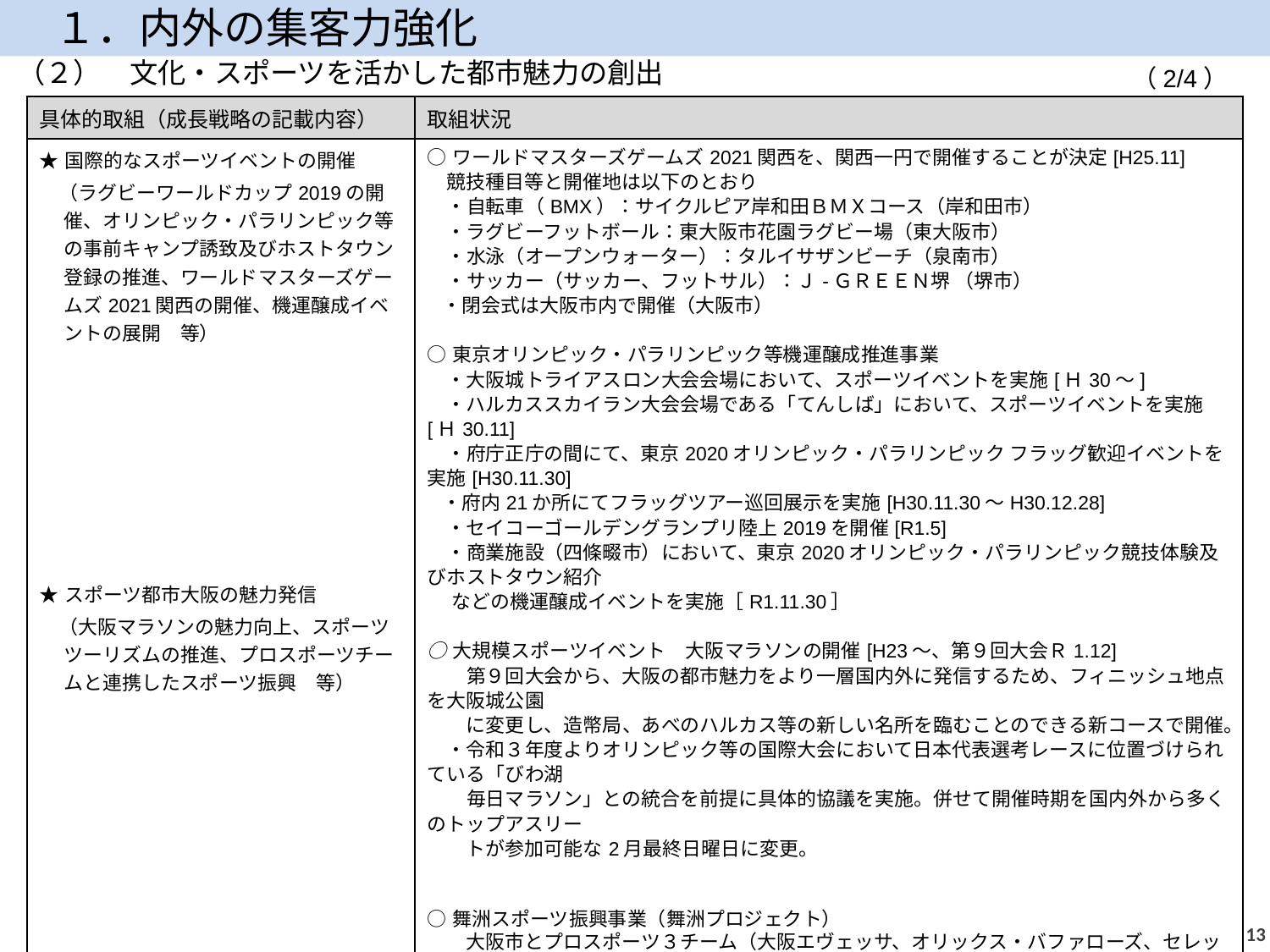

１．内外の集客力強化
（２）　文化・スポーツを活かした都市魅力の創出
（2/4）
| 具体的取組（成長戦略の記載内容） | 取組状況 |
| --- | --- |
| ★国際的なスポーツイベントの開催 　（ラグビーワールドカップ2019の開催、オリンピック・パラリンピック等の事前キャンプ誘致及びホストタウン登録の推進、ワールドマスターズゲームズ2021関西の開催、機運醸成イベントの展開　等） ★スポーツ都市大阪の魅力発信 　（大阪マラソンの魅力向上、スポーツツーリズムの推進、プロスポーツチームと連携したスポーツ振興　等） | ○ワールドマスターズゲームズ2021関西を、関西一円で開催することが決定[H25.11] 競技種目等と開催地は以下のとおり 　・自転車（BMX）：サイクルピア岸和田ＢＭＸコース（岸和田市） 　・ラグビーフットボール：東大阪市花園ラグビー場（東大阪市） 　・水泳（オープンウォーター）：タルイサザンビーチ（泉南市） 　・サッカー（サッカー、フットサル）：Ｊ-ＧＲＥＥＮ堺 （堺市） ・閉会式は大阪市内で開催（大阪市） ○東京オリンピック・パラリンピック等機運醸成推進事業 　・大阪城トライアスロン大会会場において、スポーツイベントを実施[Ｈ30～] 　・ハルカススカイラン大会会場である「てんしば」において、スポーツイベントを実施[Ｈ30.11] 　・府庁正庁の間にて、東京2020オリンピック・パラリンピック フラッグ歓迎イベントを実施[H30.11.30] ・府内21か所にてフラッグツアー巡回展示を実施[H30.11.30～H30.12.28] 　・セイコーゴールデングランプリ陸上2019を開催[R1.5] 　・商業施設（四條畷市）において、東京2020オリンピック・パラリンピック競技体験及びホストタウン紹介 　 などの機運醸成イベントを実施［R1.11.30］ ○大規模スポーツイベント　大阪マラソンの開催[H23～、第９回大会Ｒ1.12] 　　第９回大会から、大阪の都市魅力をより一層国内外に発信するため、フィニッシュ地点を大阪城公園 　　に変更し、造幣局、あべのハルカス等の新しい名所を臨むことのできる新コースで開催。 　・令和３年度よりオリンピック等の国際大会において日本代表選考レースに位置づけられている「びわ湖 　　毎日マラソン」との統合を前提に具体的協議を実施。併せて開催時期を国内外から多くのトップアスリー 　　トが参加可能な2月最終日曜日に変更。 ○舞洲スポーツ振興事業（舞洲プロジェクト） 　　大阪市とプロスポーツ３チーム（大阪エヴェッサ、オリックス・バファローズ、セレッソ大阪）を中心に、 舞洲の情報発信力の向上・ブランディング化や、魅力的なイベント・サービスプログラムの提供、舞洲及びプロスポーツチームの課題に対する有望提案の募集・選定ボランティアの育成などの事業を実施。[H29～] |

13